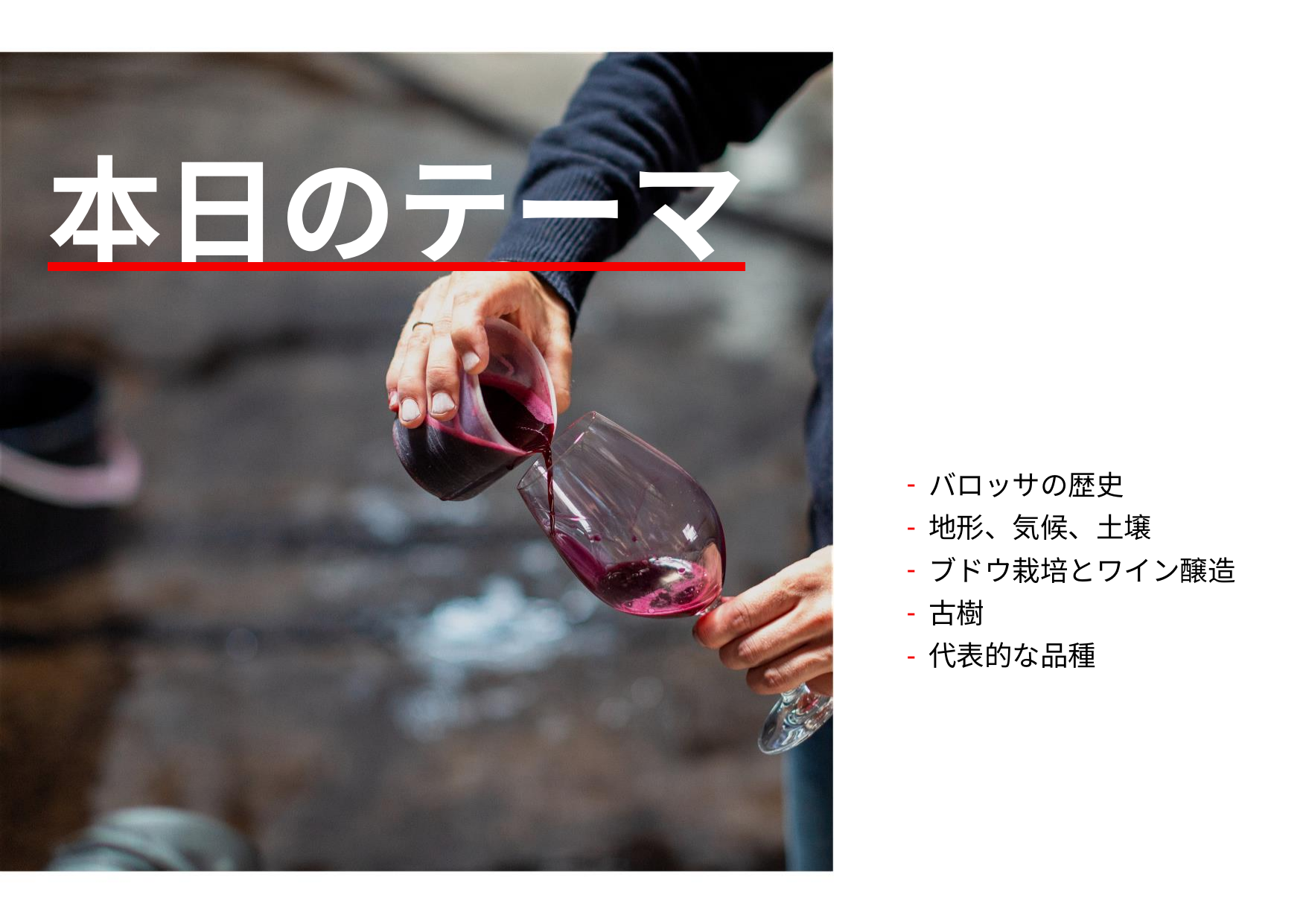

本日のテーマ
バロッサの歴史
地形、気候、土壌
ブドウ栽培とワイン醸造
古樹
代表的な品種